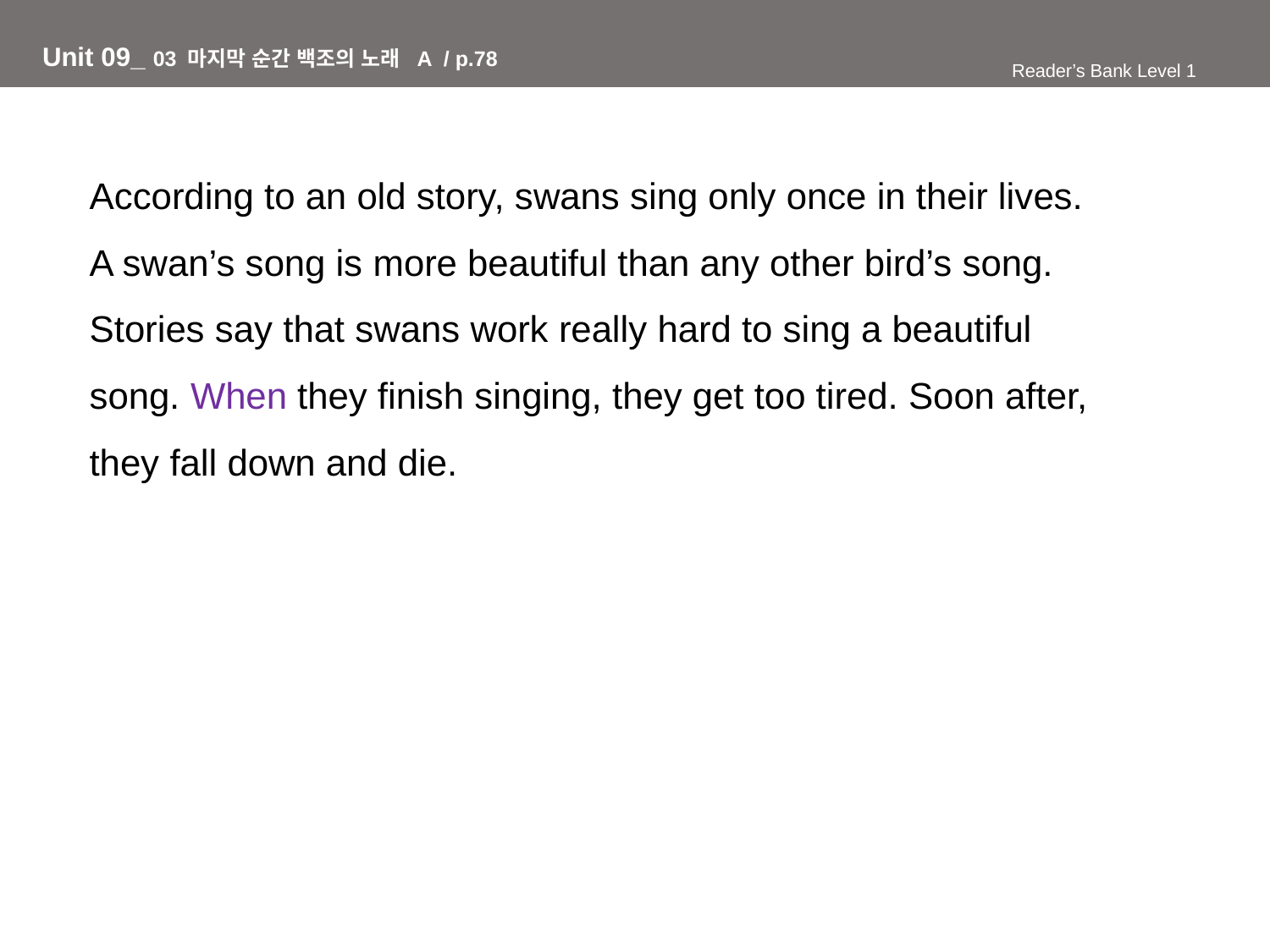

# Unit 09_ 03 마지막 순간 백조의 노래  A  / p.78
Reader’s Bank Level 1

According to an old story, swans sing only once in their lives.
A swan’s song is more beautiful than any other bird’s song.
Stories say that swans work really hard to sing a beautiful
song. When they finish singing, they get too tired. Soon after,
they fall down and die.